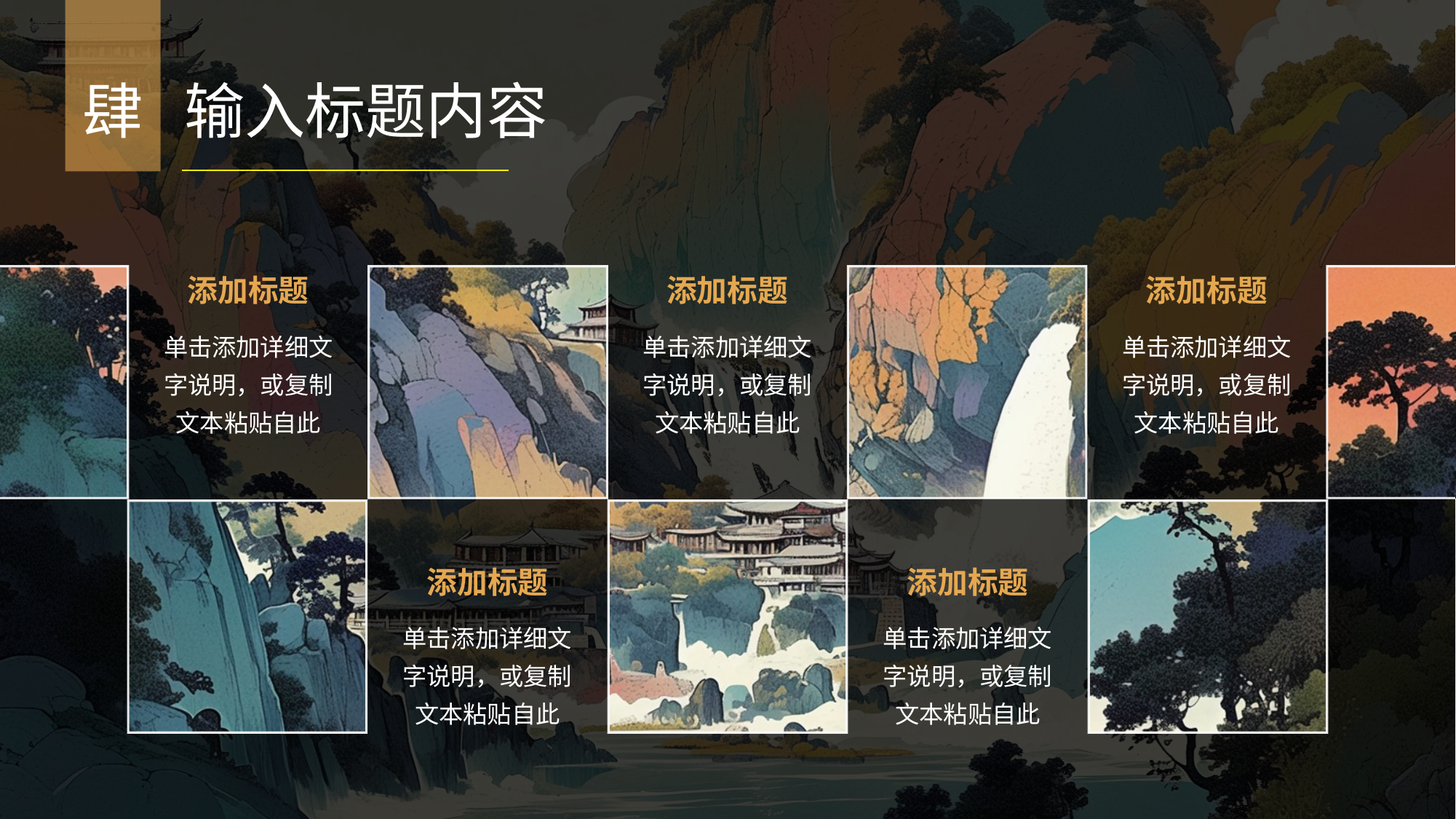

肆
输入标题内容

添加标题
单击添加详细文字说明，或复制文本粘贴自此

添加标题
单击添加详细文字说明，或复制文本粘贴自此

添加标题
单击添加详细文字说明，或复制文本粘贴自此

添加标题
单击添加详细文字说明，或复制文本粘贴自此
添加标题
单击添加详细文字说明，或复制文本粘贴自此